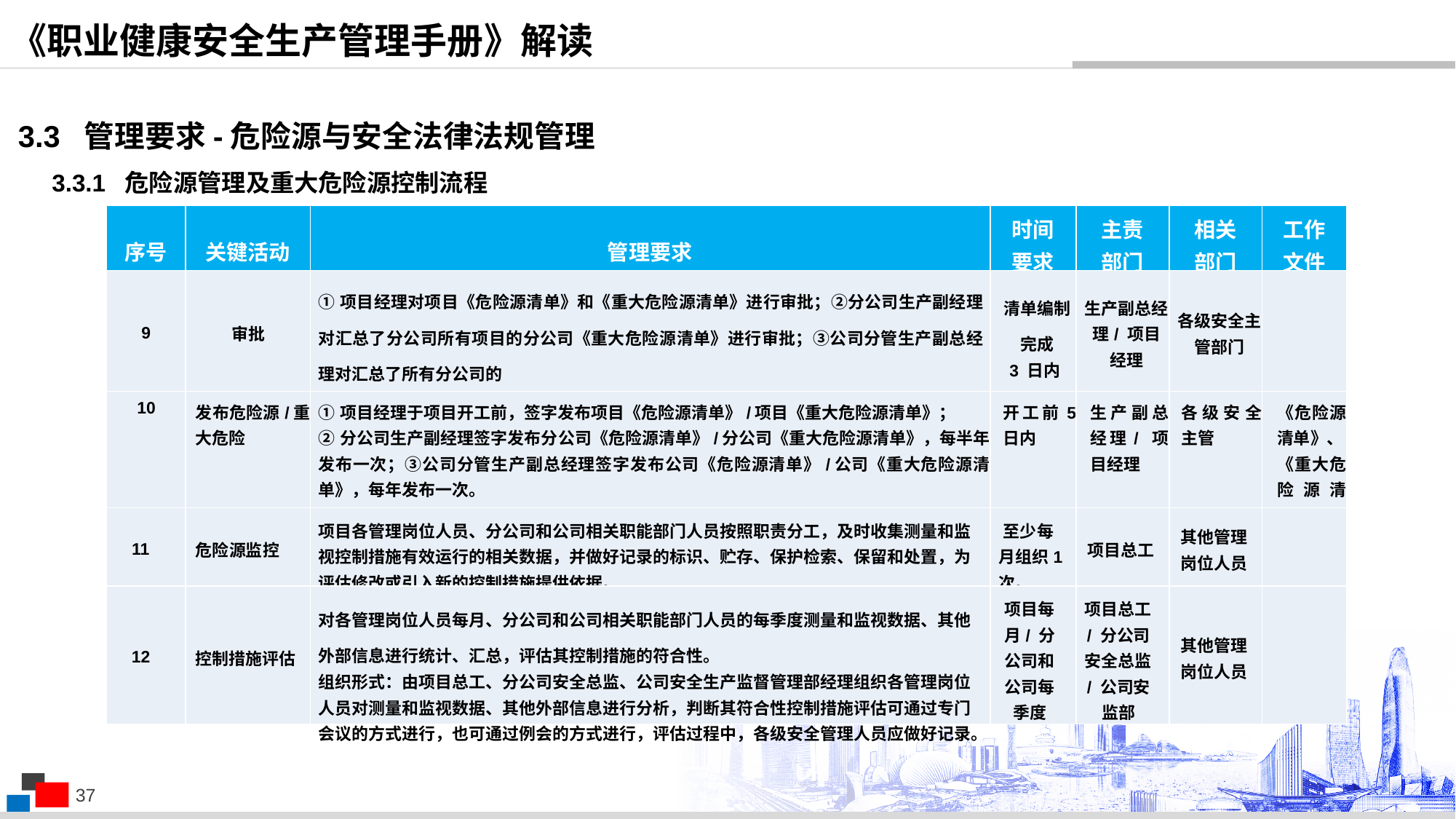

《职业健康安全生产管理手册》解读
3.3  管理要求-危险源与安全法律法规管理
3.3.1  危险源管理及重大危险源控制流程
| 序号 | 关键活动 | 管理要求 | 时间 要求 | 主责 部门 | 相关 部门 | 工作 文件 |
| --- | --- | --- | --- | --- | --- | --- |
| 9 | 审批 | ①项目经理对项目《危险源清单》和《重大危险源清单》进行审批；②分公司生产副经理对汇总了分公司所有项目的分公司《重大危险源清单》进行审批；③公司分管生产副总经理对汇总了所有分公司的 《重大危险源清单》进行审批。 | 清单编制完成 3 日内 | 生产副总经理/ 项目经理 | 各级安全主管部门 |  |
| 10 | 发布危险源/重大危险 | ①项目经理于项目开工前，签字发布项目《危险源清单》/项目《重大危险源清单》； ②分公司生产副经理签字发布分公司《危险源清单》/分公司《重大危险源清单》，每半年发布一次；③公司分管生产副总经理签字发布公司《危险源清单》/公司《重大危险源清单》，每年发布一次。 | 开工前5 日内 | 生产副总经理/ 项目经理 | 各级安全主管 | 《危险源清单》、 《重大危险源清单》 |
| 11 | 危险源监控 | 项目各管理岗位人员、分公司和公司相关职能部门人员按照职责分工，及时收集测量和监视控制措施有效运行的相关数据，并做好记录的标识、贮存、保护检索、保留和处置，为评估修改或引入新的控制措施提供依据。 | 至少每月组织1 次。 | 项目总工 | 其他管理岗位人员 |  |
| 12 | 控制措施评估 | 对各管理岗位人员每月、分公司和公司相关职能部门人员的每季度测量和监视数据、其他外部信息进行统计、汇总，评估其控制措施的符合性。 组织形式：由项目总工、分公司安全总监、公司安全生产监督管理部经理组织各管理岗位人员对测量和监视数据、其他外部信息进行分析，判断其符合性控制措施评估可通过专门会议的方式进行，也可通过例会的方式进行，评估过程中，各级安全管理人员应做好记录。 | 项目每月/ 分公司和公司每季度 | 项目总工/ 分公司安全总监/ 公司安监部 | 其他管理岗位人员 |  |